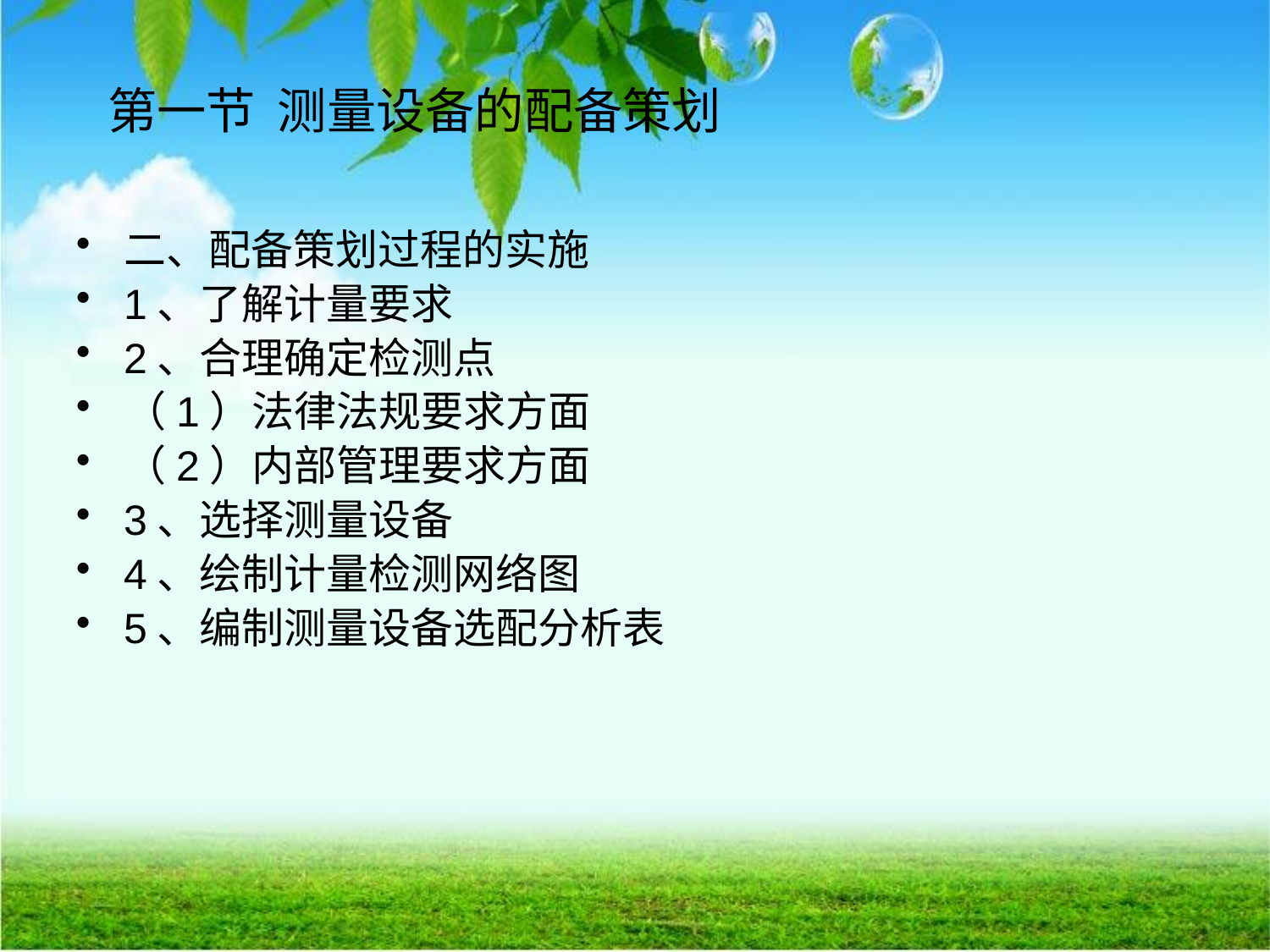

二、配备策划过程的实施
1、了解计量要求
2、合理确定检测点
（1）法律法规要求方面
（2）内部管理要求方面
3、选择测量设备
4、绘制计量检测网络图
5、编制测量设备选配分析表

# 第一节  测量设备的配备策划